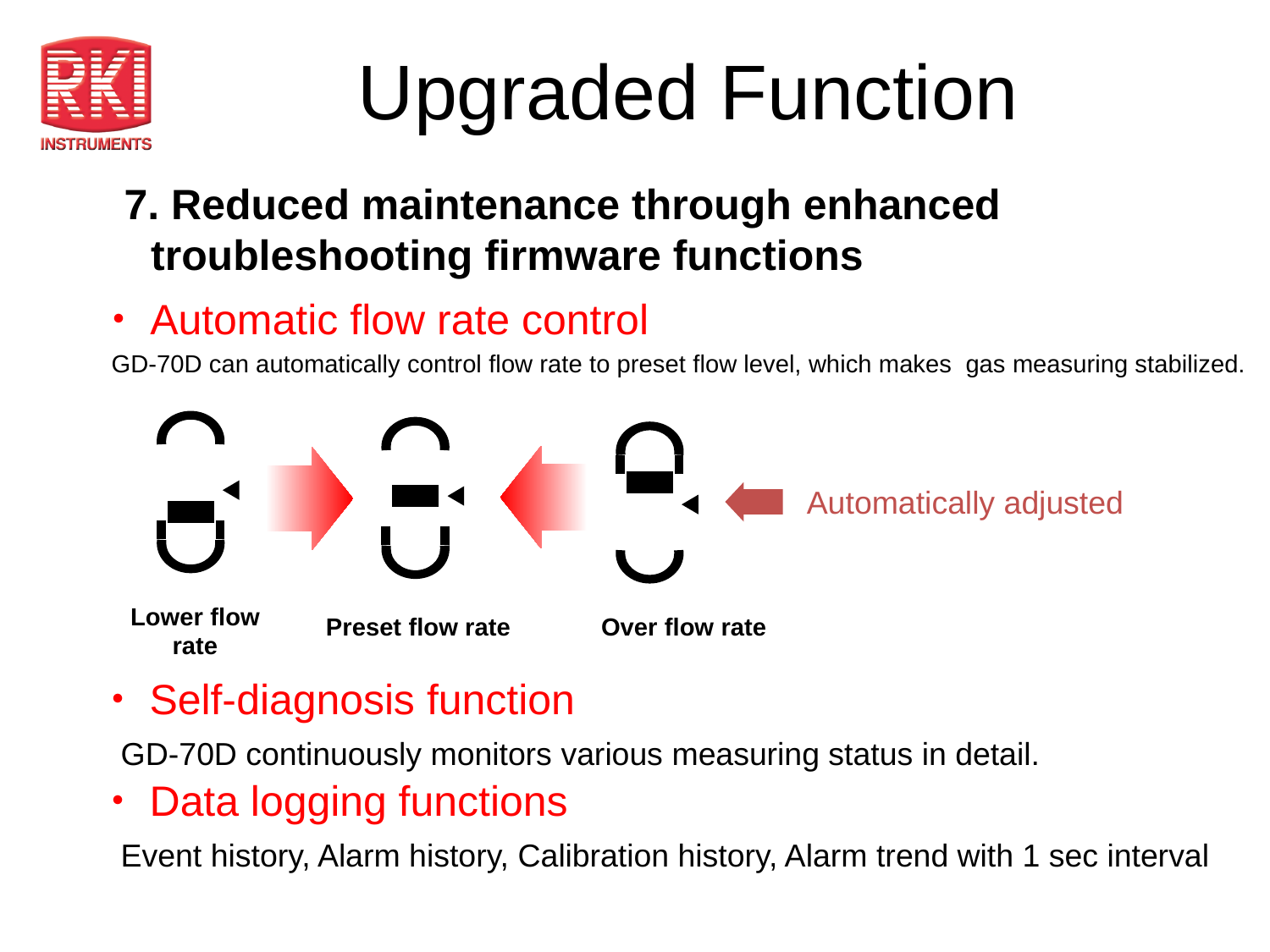

# Upgraded Function
　7. Reduced maintenance through enhanced
  troubleshooting firmware functions
・Automatic flow rate control
  GD-70D can automatically control flow rate to preset flow level, which makes  gas measuring stabilized.

Automatically adjusted

Flow UP
Flow DOWN
Lower flow rate
Preset flow rate
Over flow rate
・Self-diagnosis function
  GD-70D continuously monitors various measuring status in detail.
・Data logging functions
  Event history, Alarm history, Calibration history, Alarm trend with 1 sec interval